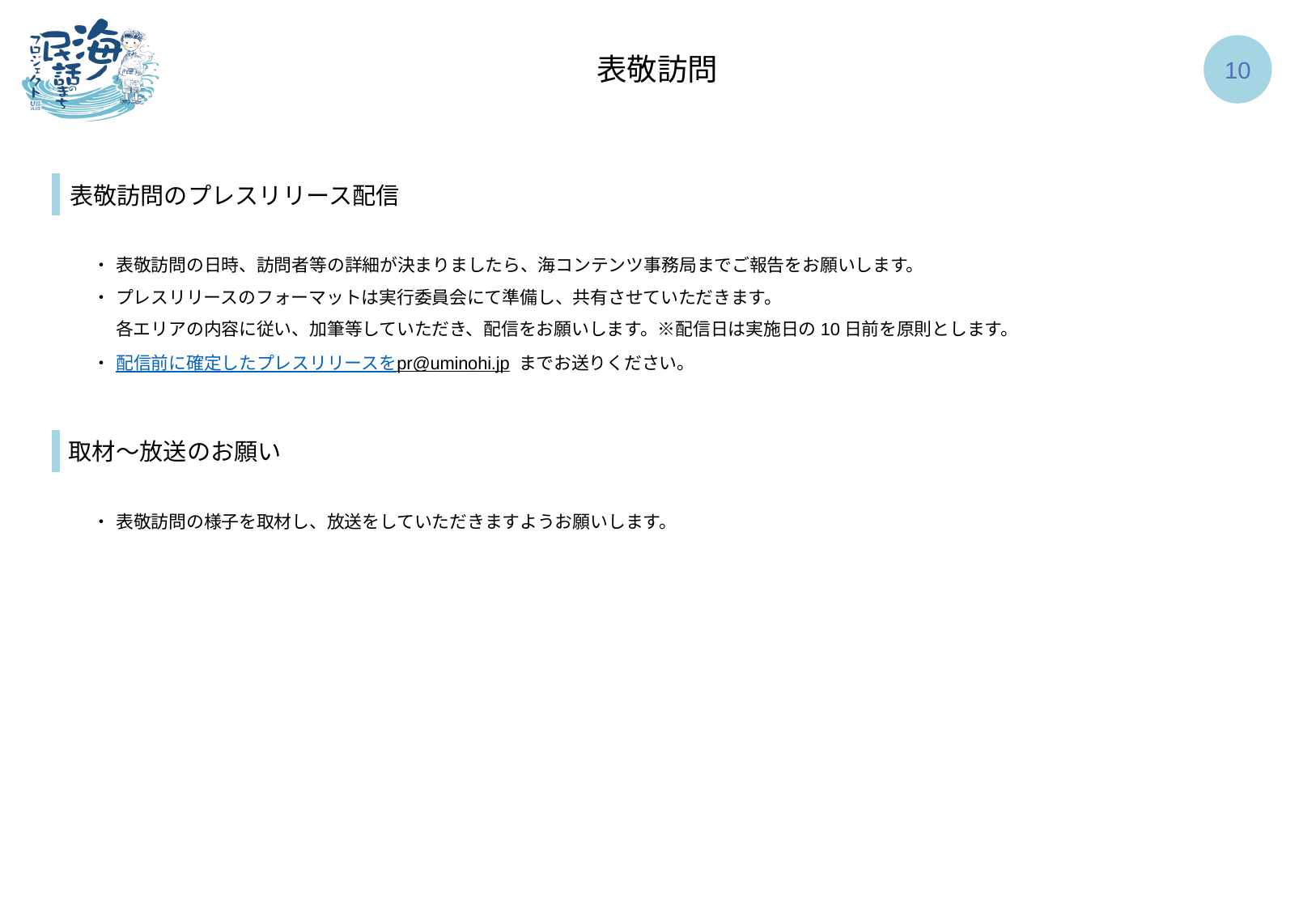

表敬訪問
10
表敬訪問のプレスリリース配信
・	表敬訪問の日時、訪問者等の詳細が決まりましたら、海コンテンツ事務局までご報告をお願いします。
・	プレスリリースのフォーマットは実行委員会にて準備し、共有させていただきます。
	各エリアの内容に従い、加筆等していただき、配信をお願いします。※配信日は実施日の10日前を原則とします。
・	配信前に確定したプレスリリースをpr@uminohi.jp までお送りください。
取材～放送のお願い
・	表敬訪問の様子を取材し、放送をしていただきますようお願いします。